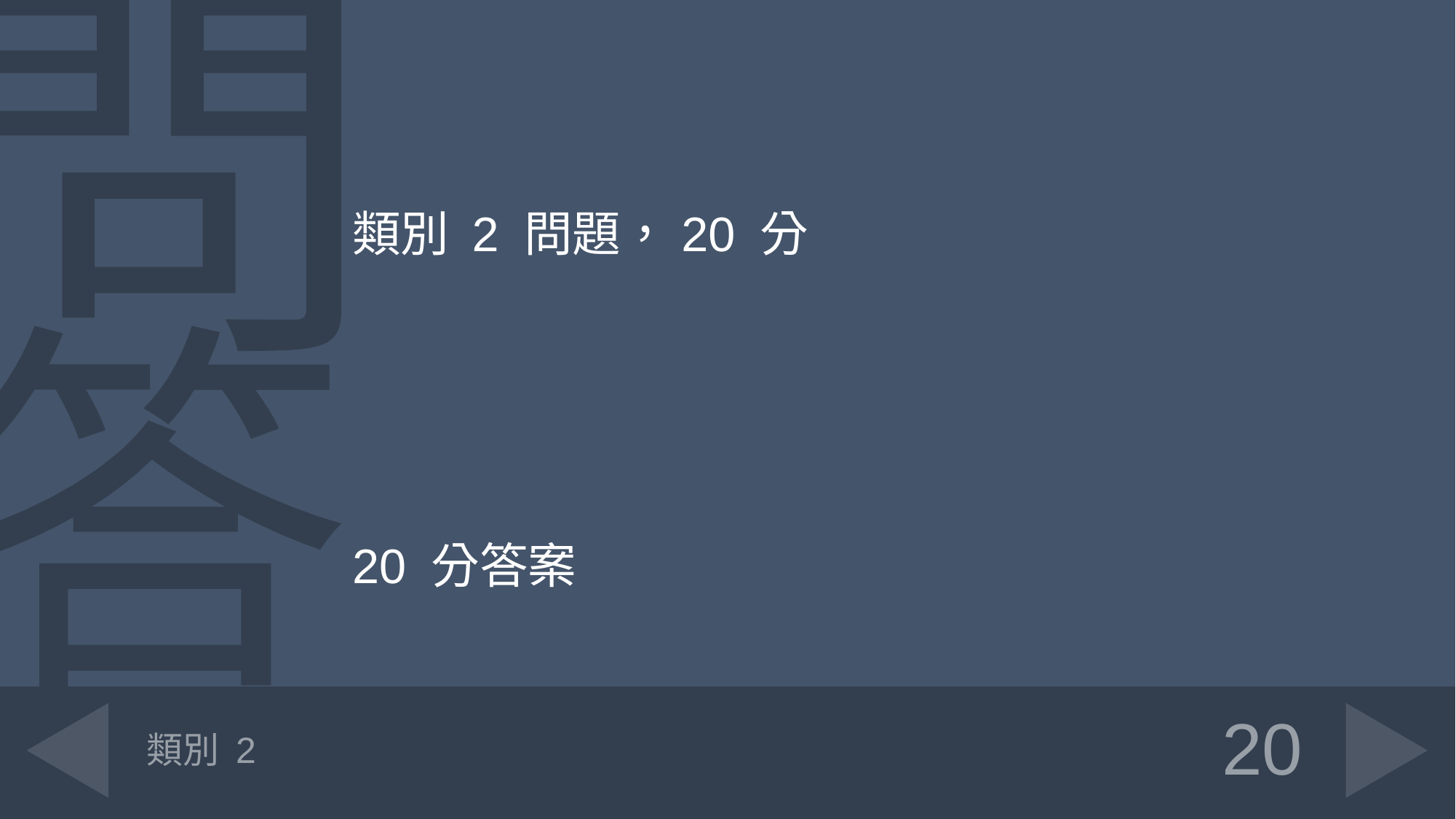

類別 2 問題，20 分
20 分答案
# 類別 2
20